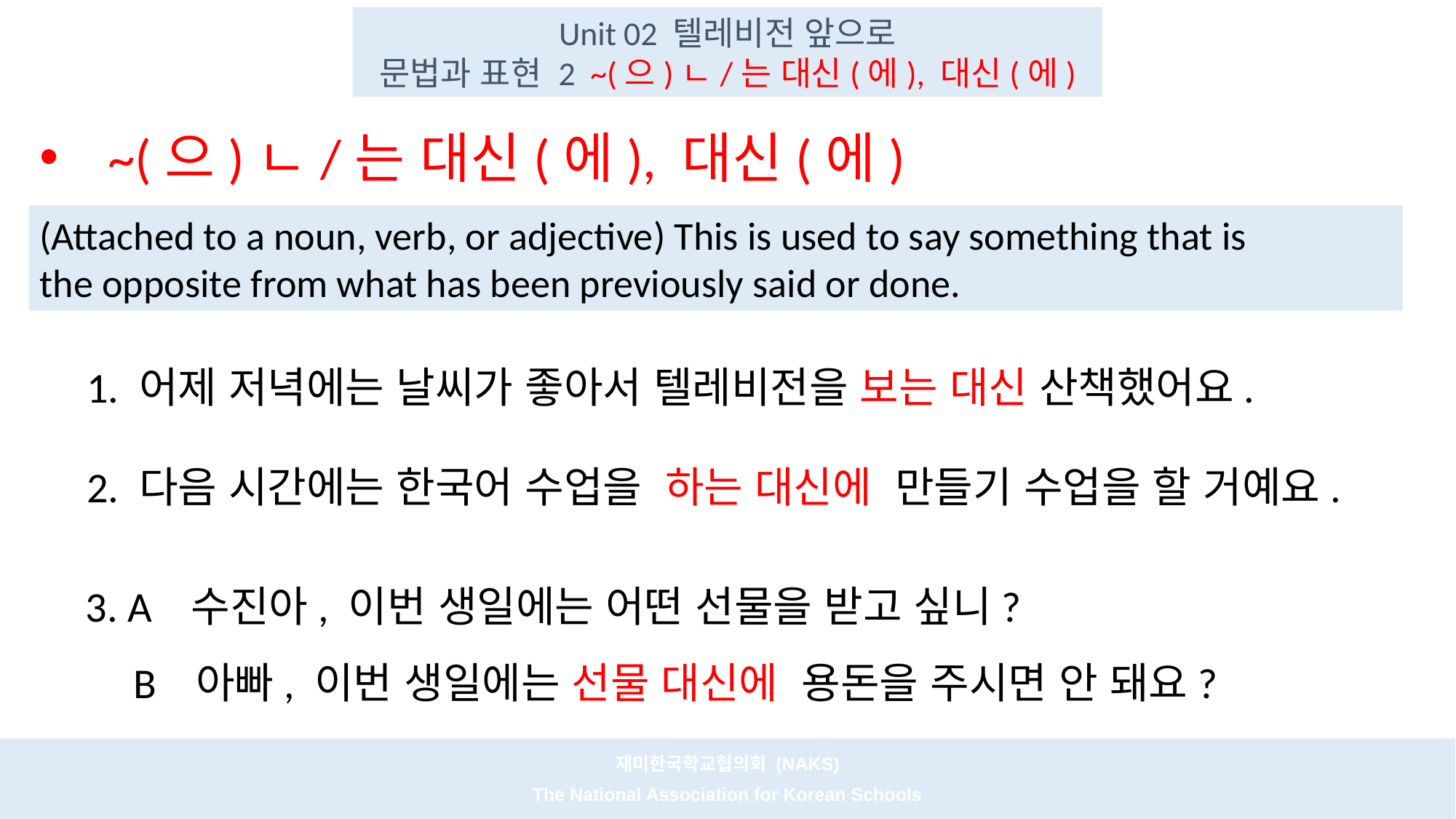

Unit 02 텔레비전 앞으로
문법과 표현 2  ~(으)ㄴ/는 대신(에), 대신(에)
~(으)ㄴ/는 대신(에), 대신(에)
(Attached to a noun, verb, or adjective) This is used to say something that is
the opposite from what has been previously said or done.

 1. 어제 저녁에는 날씨가 좋아서 텔레비전을 보는 대신 산책했어요.

 2. 다음 시간에는 한국어 수업을  하는 대신에  만들기 수업을 할 거예요.
 3. A   수진아, 이번 생일에는 어떤 선물을 받고 싶니?
      B   아빠, 이번 생일에는 선물 대신에  용돈을 주시면 안 돼요?
재미한국학교협의회 (NAKS)
The National Association for Korean Schools